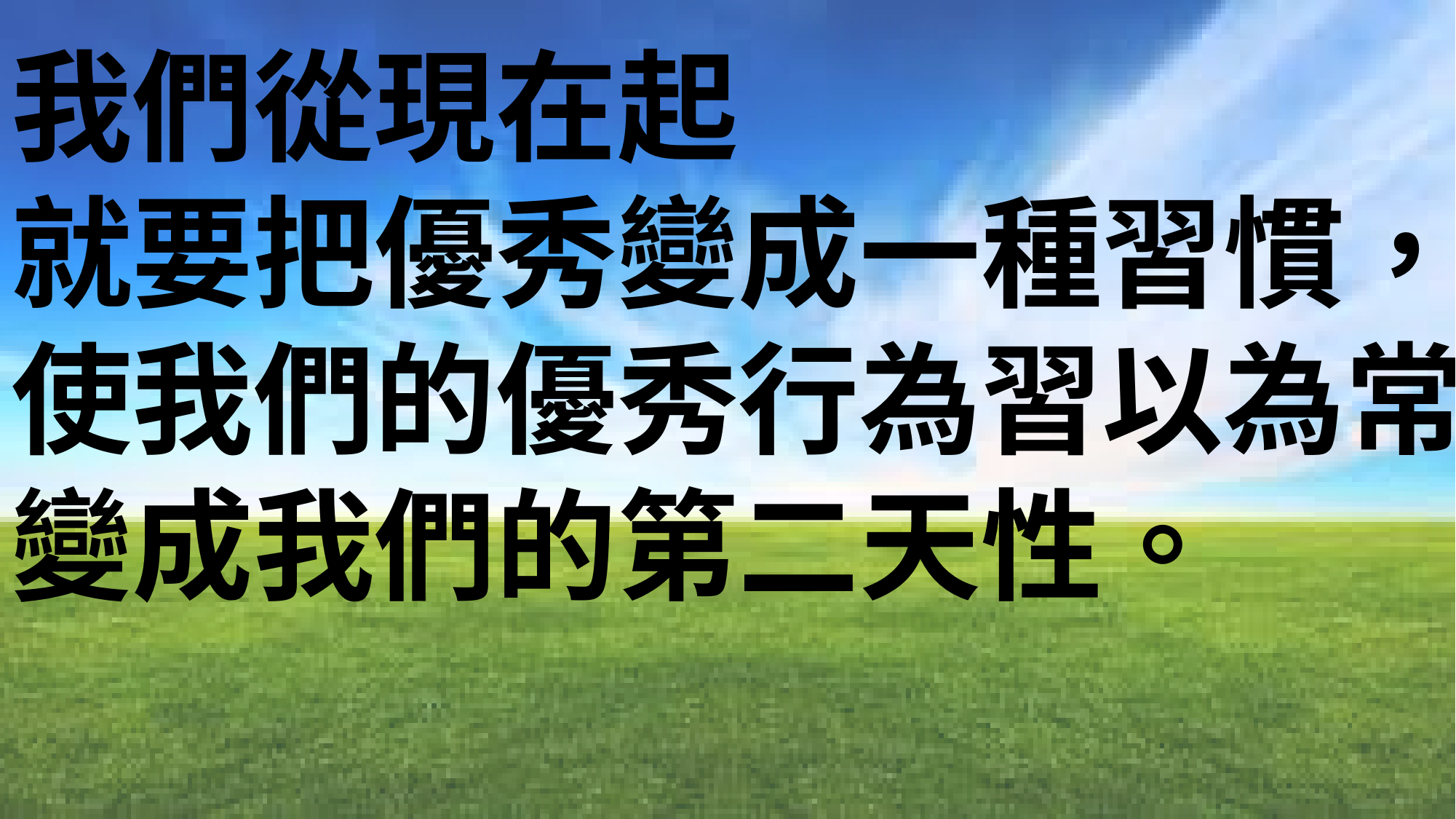

我們從現在起
就要把優秀變成一種習慣，
使我們的優秀行為習以為常，
變成我們的第二天性。